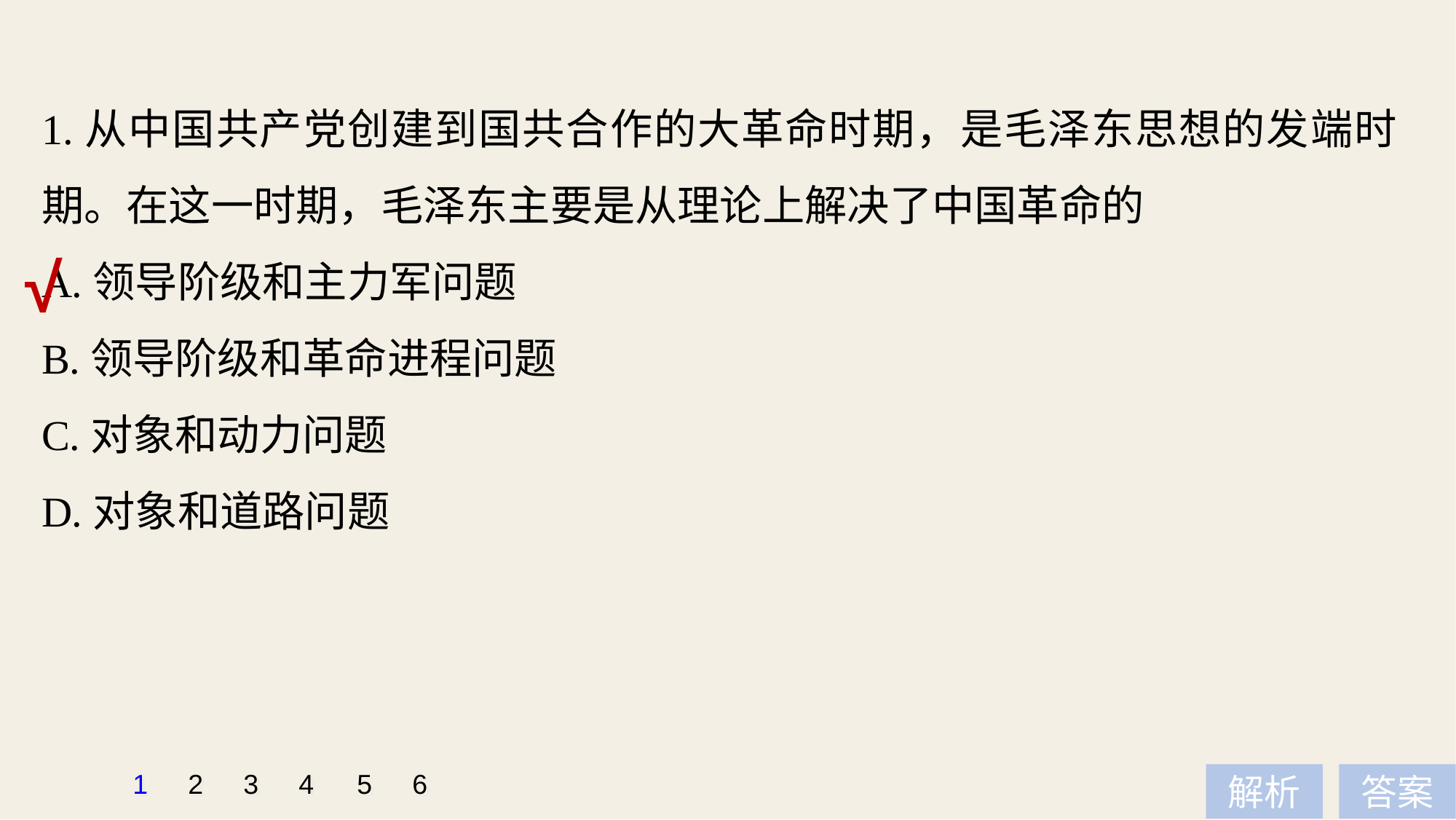

1.从中国共产党创建到国共合作的大革命时期，是毛泽东思想的发端时期。在这一时期，毛泽东主要是从理论上解决了中国革命的
A.领导阶级和主力军问题
B.领导阶级和革命进程问题
C.对象和动力问题
D.对象和道路问题
√
1
2
3
4
5
6
解析
答案